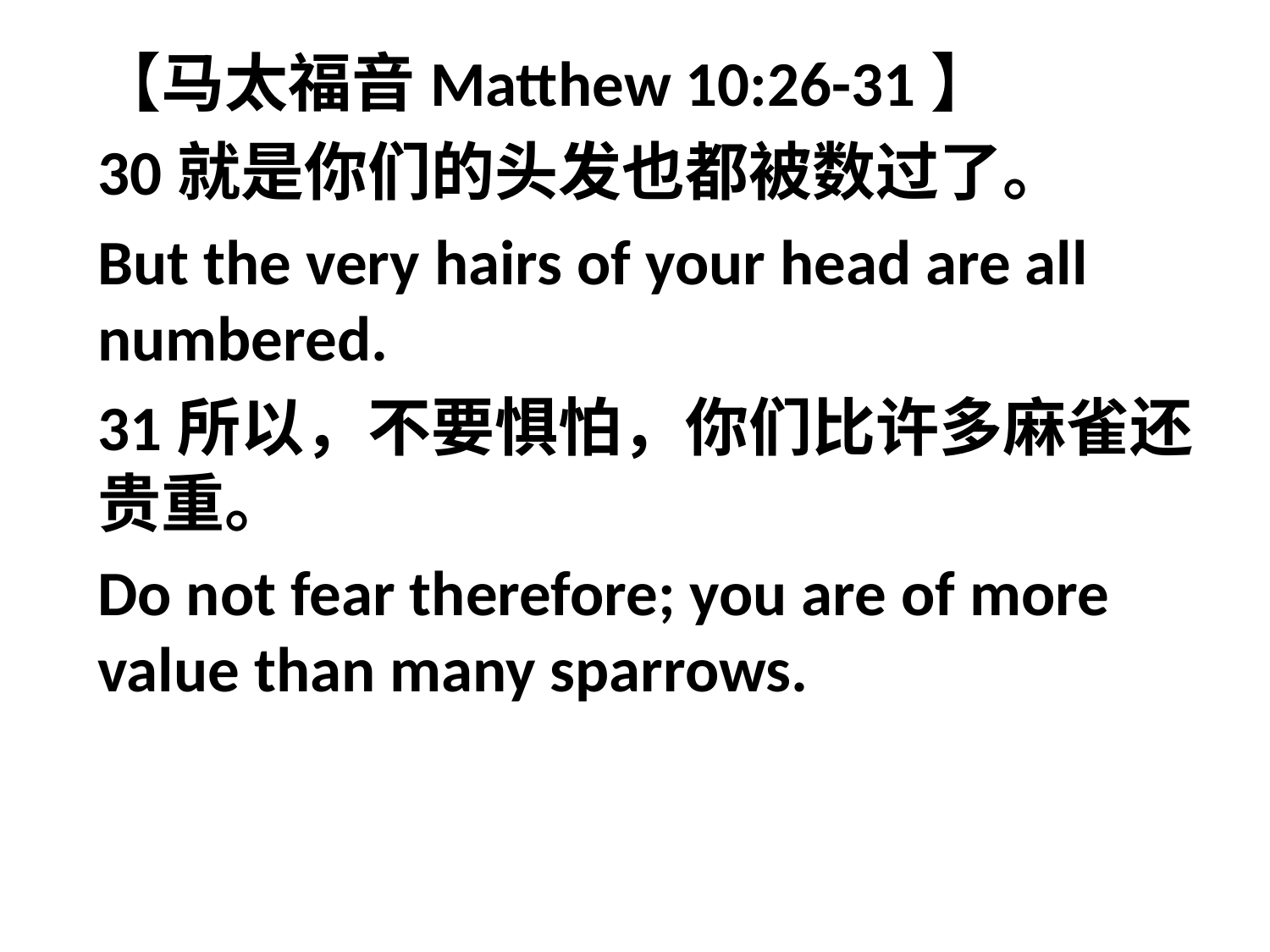

【马太福音Matthew 10:26-31】
30就是你们的头发也都被数过了。
But the very hairs of your head are all numbered.
31所以，不要惧怕，你们比许多麻雀还贵重。
Do not fear therefore; you are of more value than many sparrows.